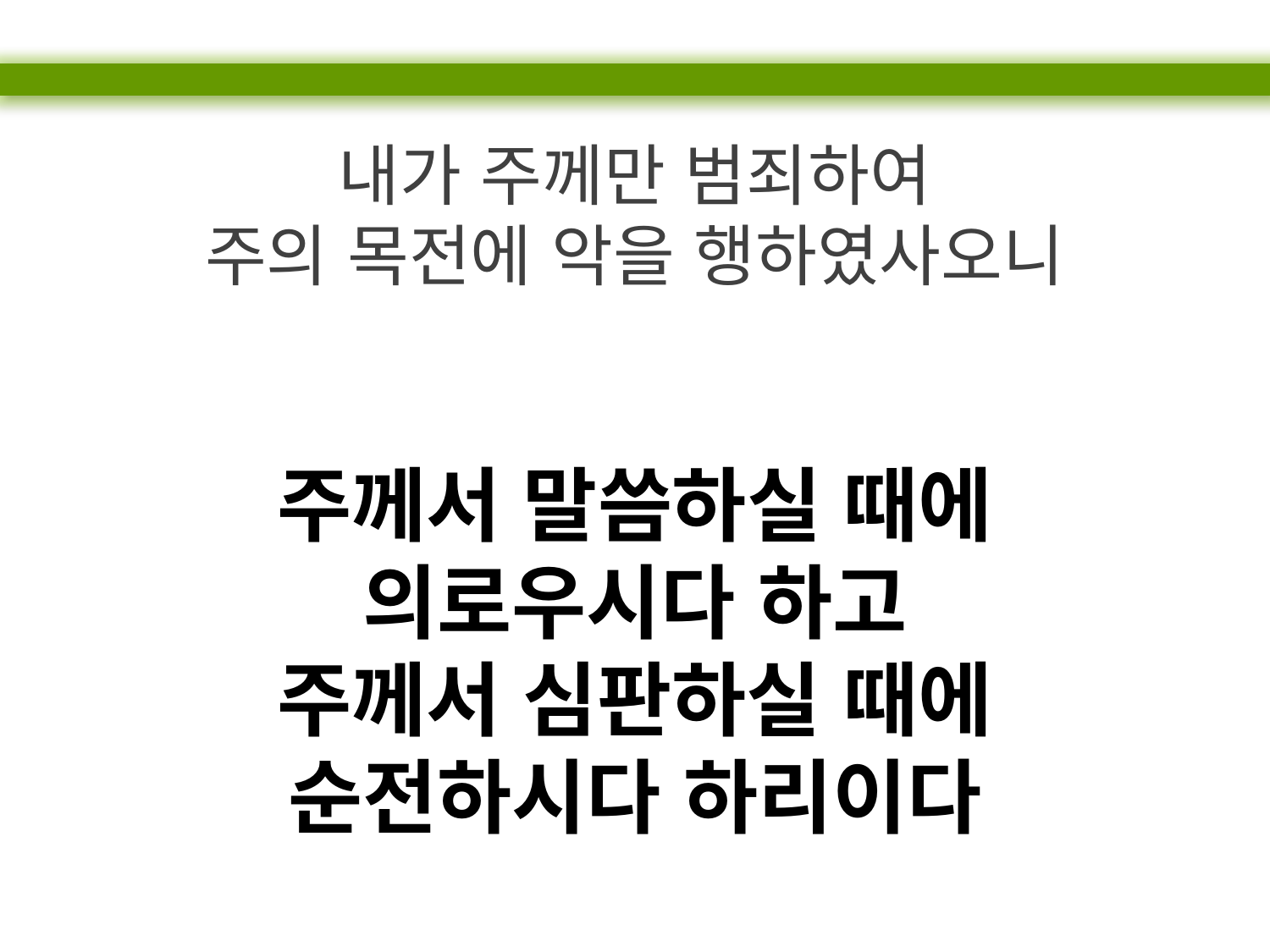

내가 주께만 범죄하여
주의 목전에 악을 행하였사오니
주께서 말씀하실 때에
의로우시다 하고
주께서 심판하실 때에
순전하시다 하리이다